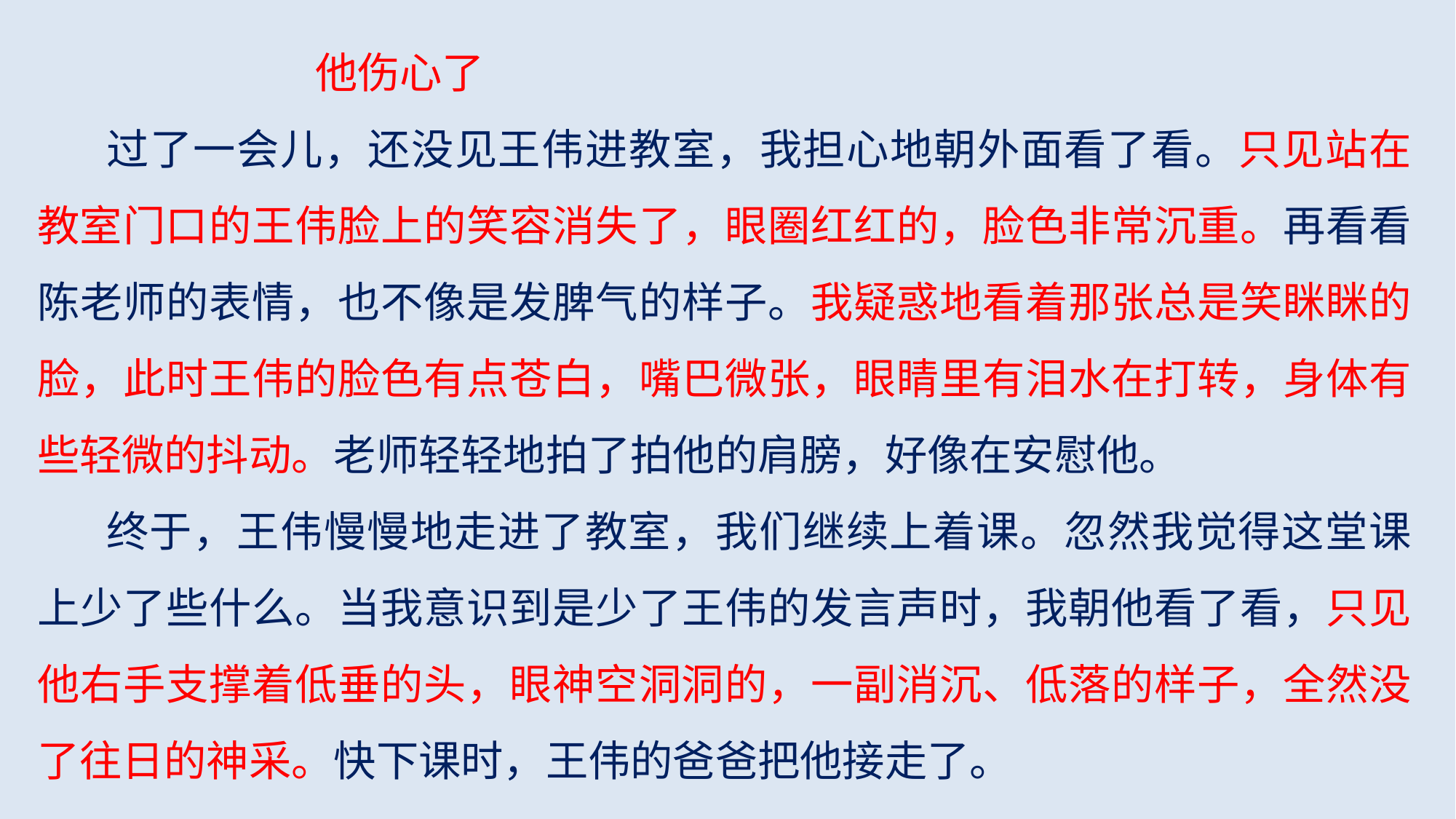

他伤心了
  过了一会儿，还没见王伟进教室，我担心地朝外面看了看。只见站在教室门口的王伟脸上的笑容消失了，眼圈红红的，脸色非常沉重。再看看陈老师的表情，也不像是发脾气的样子。我疑惑地看着那张总是笑眯眯的脸，此时王伟的脸色有点苍白，嘴巴微张，眼睛里有泪水在打转，身体有些轻微的抖动。老师轻轻地拍了拍他的肩膀，好像在安慰他。
  终于，王伟慢慢地走进了教室，我们继续上着课。忽然我觉得这堂课上少了些什么。当我意识到是少了王伟的发言声时，我朝他看了看，只见他右手支撑着低垂的头，眼神空洞洞的，一副消沉、低落的样子，全然没了往日的神采。快下课时，王伟的爸爸把他接走了。